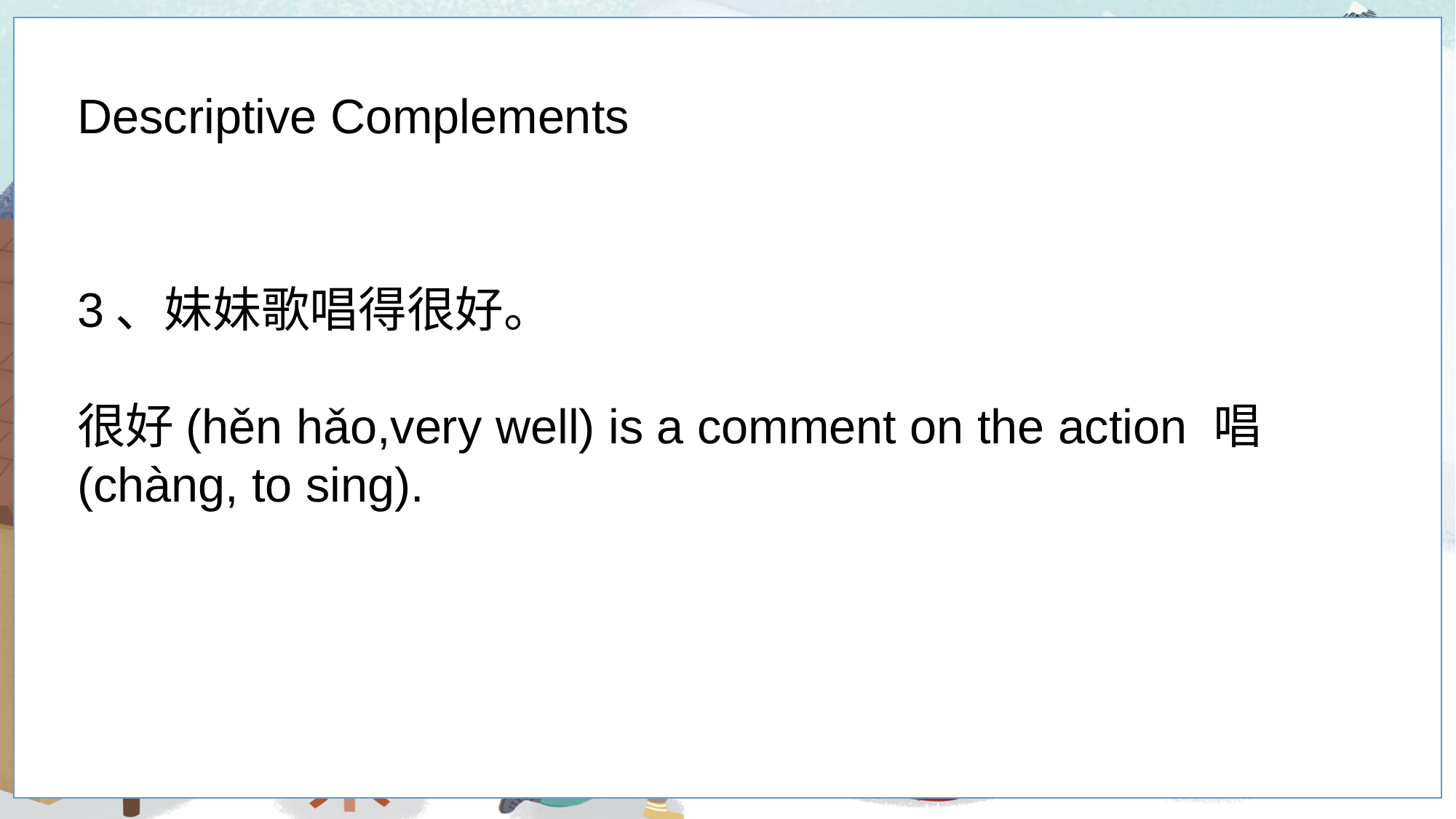

Descriptive Complements

3、妹妹歌唱得很好。

很好(hěn hǎo,very well) is a comment on the action 唱(chàng, to sing).